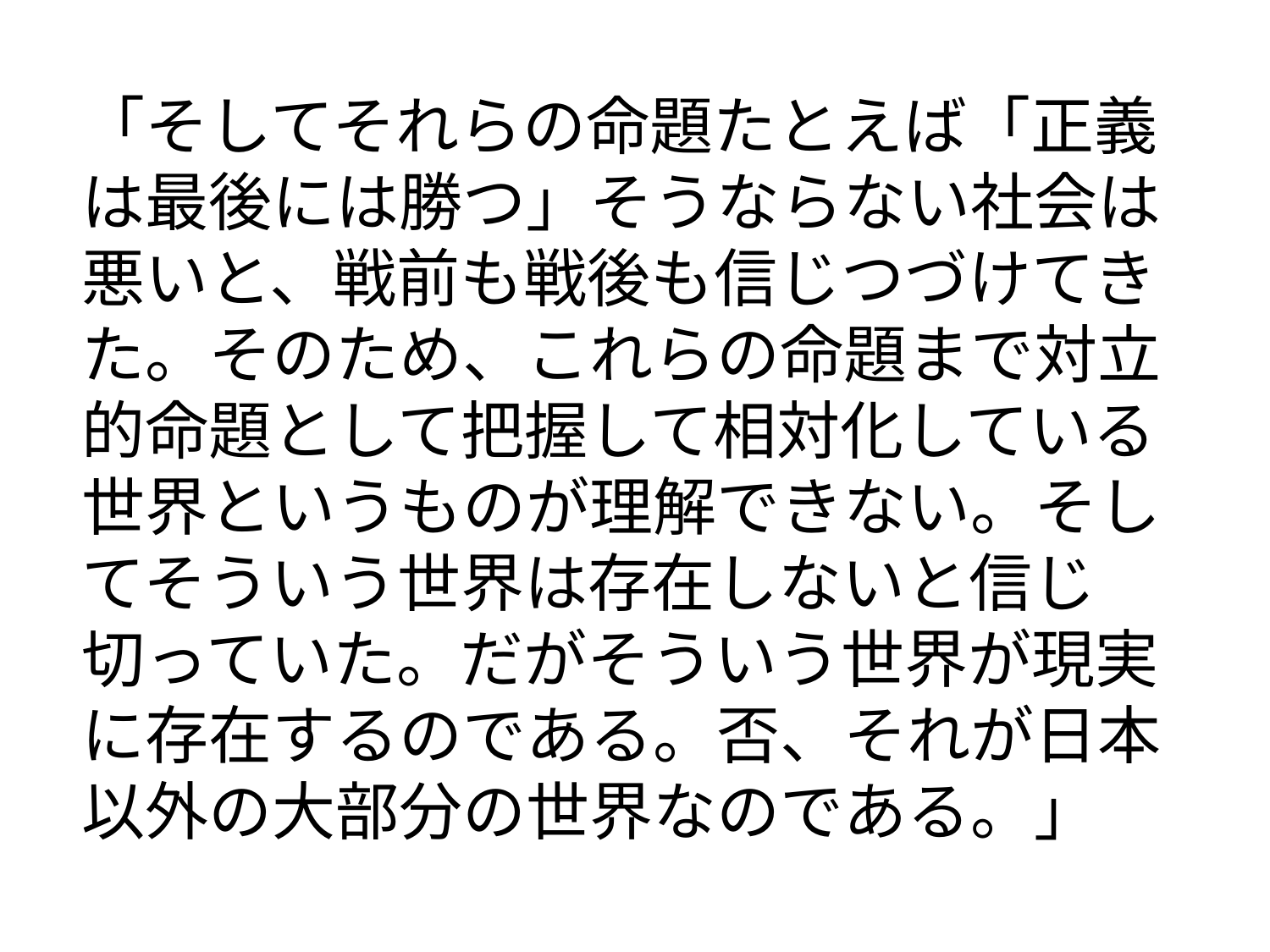

「そしてそれらの命題たとえば「正義は最後には勝つ」そうならない社会は悪いと、戦前も戦後も信じつづけてきた。そのため、これらの命題まで対立的命題として把握して相対化している世界というものが理解できない。そしてそういう世界は存在しないと信じ切っていた。だがそういう世界が現実に存在するのである。否、それが日本以外の大部分の世界なのである。」